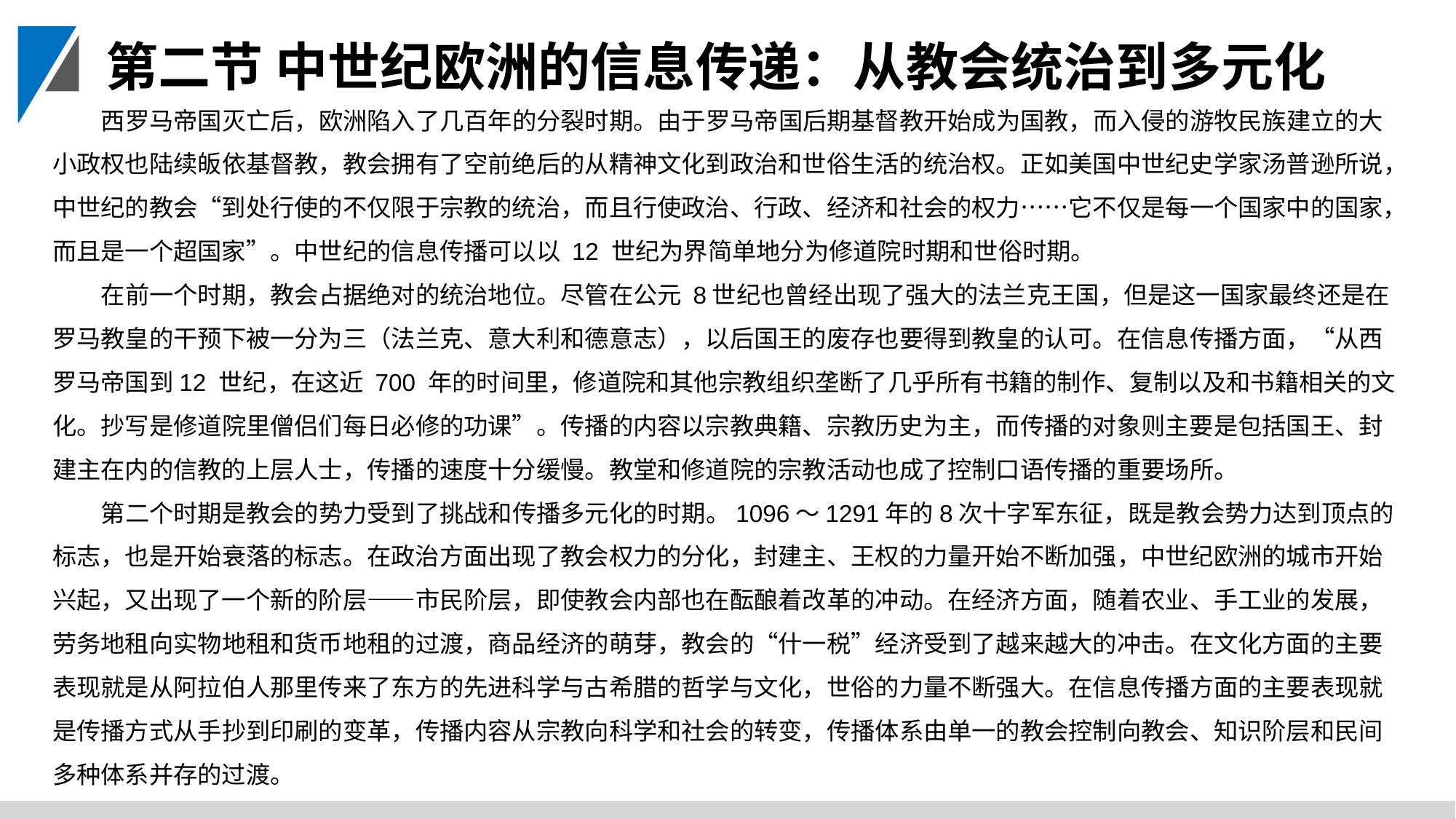

第二节 中世纪欧洲的信息传递：从教会统治到多元化
西罗马帝国灭亡后，欧洲陷入了几百年的分裂时期。由于罗马帝国后期基督教开始成为国教，而入侵的游牧民族建立的大小政权也陆续皈依基督教，教会拥有了空前绝后的从精神文化到政治和世俗生活的统治权。正如美国中世纪史学家汤普逊所说，中世纪的教会“到处行使的不仅限于宗教的统治，而且行使政治、行政、经济和社会的权力……它不仅是每一个国家中的国家，而且是一个超国家”。中世纪的信息传播可以以 12 世纪为界简单地分为修道院时期和世俗时期。
在前一个时期，教会占据绝对的统治地位。尽管在公元 8世纪也曾经出现了强大的法兰克王国，但是这一国家最终还是在罗马教皇的干预下被一分为三（法兰克、意大利和德意志），以后国王的废存也要得到教皇的认可。在信息传播方面，“从西罗马帝国到12 世纪，在这近 700 年的时间里，修道院和其他宗教组织垄断了几乎所有书籍的制作、复制以及和书籍相关的文化。抄写是修道院里僧侣们每日必修的功课”。传播的内容以宗教典籍、宗教历史为主，而传播的对象则主要是包括国王、封建主在内的信教的上层人士，传播的速度十分缓慢。教堂和修道院的宗教活动也成了控制口语传播的重要场所。
第二个时期是教会的势力受到了挑战和传播多元化的时期。1096～1291年的8次十字军东征，既是教会势力达到顶点的标志，也是开始衰落的标志。在政治方面出现了教会权力的分化，封建主、王权的力量开始不断加强，中世纪欧洲的城市开始兴起，又出现了一个新的阶层——市民阶层，即使教会内部也在酝酿着改革的冲动。在经济方面，随着农业、手工业的发展，劳务地租向实物地租和货币地租的过渡，商品经济的萌芽，教会的“什一税”经济受到了越来越大的冲击。在文化方面的主要表现就是从阿拉伯人那里传来了东方的先进科学与古希腊的哲学与文化，世俗的力量不断强大。在信息传播方面的主要表现就是传播方式从手抄到印刷的变革，传播内容从宗教向科学和社会的转变，传播体系由单一的教会控制向教会、知识阶层和民间多种体系并存的过渡。